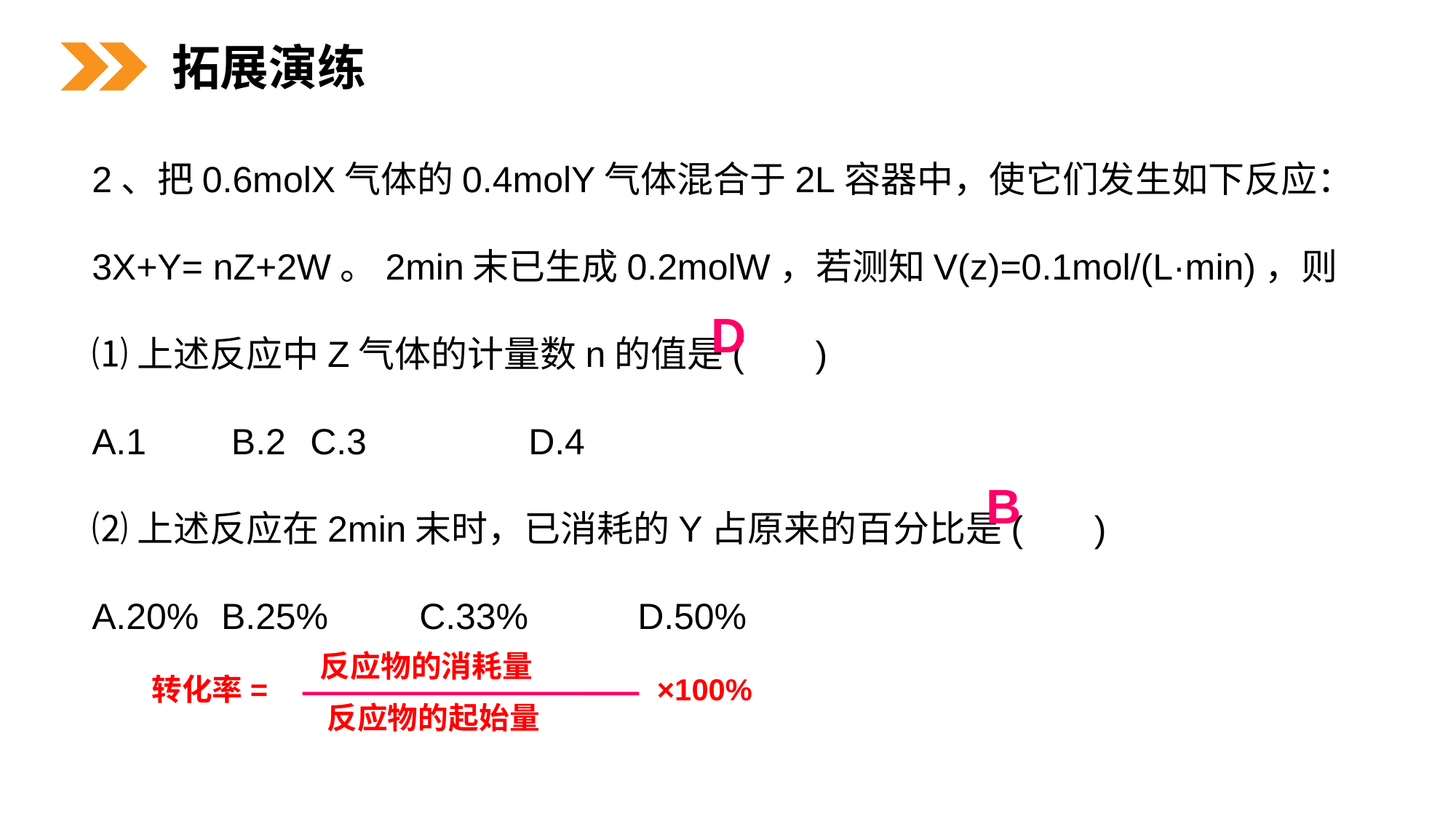

拓展演练
2、把0.6molX气体的0.4molY气体混合于2L容器中，使它们发生如下反应：3X+Y= nZ+2W。2min末已生成0.2molW，若测知V(z)=0.1mol/(L·min)，则
⑴上述反应中Z气体的计量数n的值是(       )
A.1	   B.2	C.3		D.4
⑵上述反应在2min末时，已消耗的Y占原来的百分比是(       )
A.20%	  B.25%	C.33%	D.50%
D
B
反应物的消耗量
转化率=

反应物的起始量
×100%